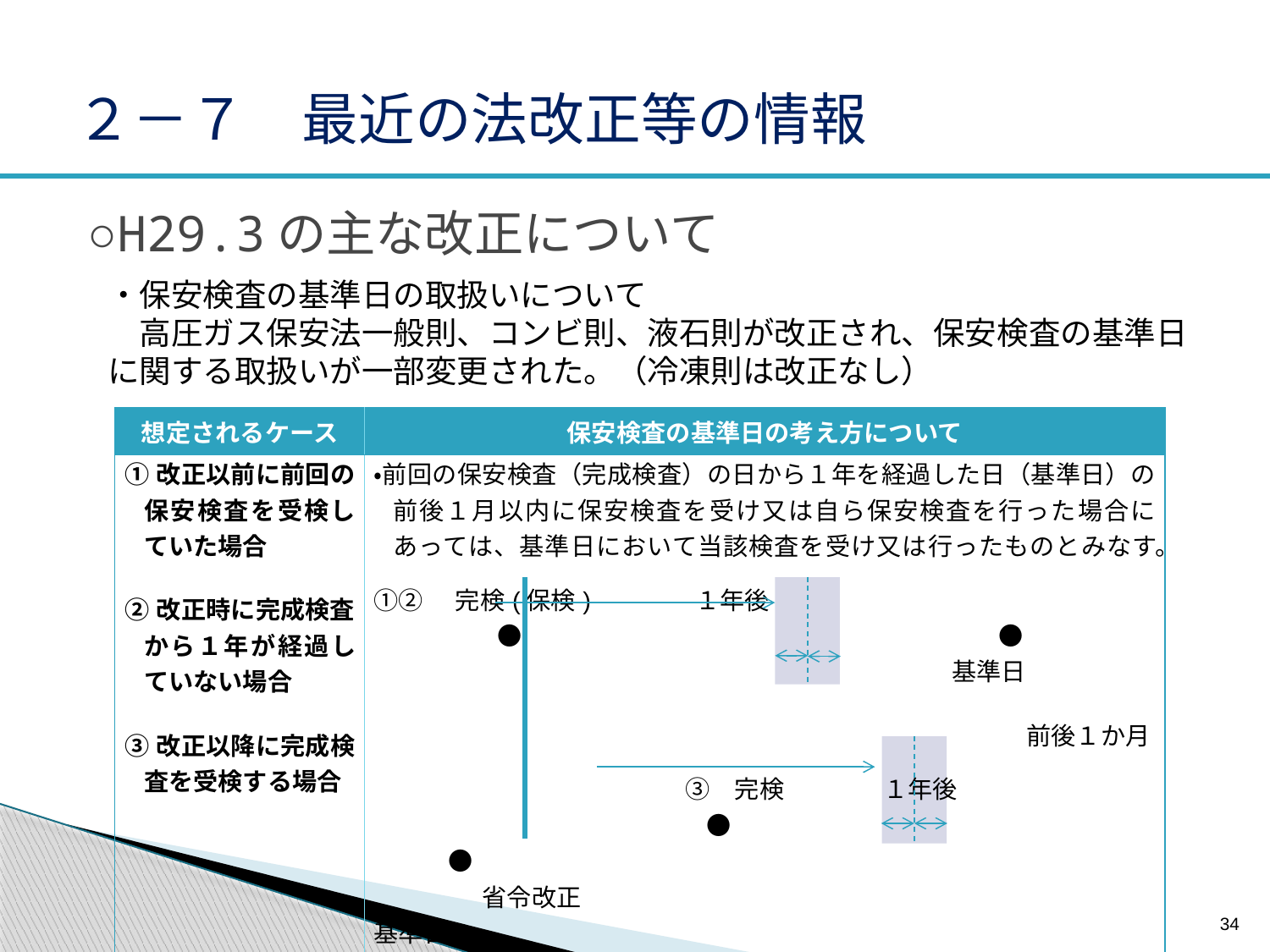

# ２－７　最近の法改正等の情報
○H29.3の主な改正について
・保安検査の基準日の取扱いについて
　高圧ガス保安法一般則、コンビ則、液石則が改正され、保安検査の基準日に関する取扱いが一部変更された。（冷凍則は改正なし）
| 想定されるケース | 保安検査の基準日の考え方について |
| --- | --- |
| ①改正以前に前回の保安検査を受検していた場合   ②改正時に完成検査から１年が経過していない場合   ③改正以降に完成検査を受検する場合 | ・前回の保安検査（完成検査）の日から１年を経過した日（基準日）の前後１月以内に保安検査を受け又は自ら保安検査を行った場合にあっては、基準日において当該検査を受け又は行ったものとみなす。   ①②　完検(保検)　　　　１年後 　　　　　●　　　　　　　　　　　　　　　　　　 　● 　　　　　　　　　　　　　　　　　　　　　基準日   　　　　　　　　　　　　　　　　　　　　　　　　前後１か月   　　　　　　　　 　　③　完検　　　　１年後 　　　　　　　　　　　●　　　　　　　　　　　　　　　　　　　　● 　　省令改正　　　　　　　　　　　　　　　　　　　　　　　基準日 　　H29.4.1 　 　　　　　　　　　　　　　　　　　　　　　　　　　　　　　前後１か月 |

34